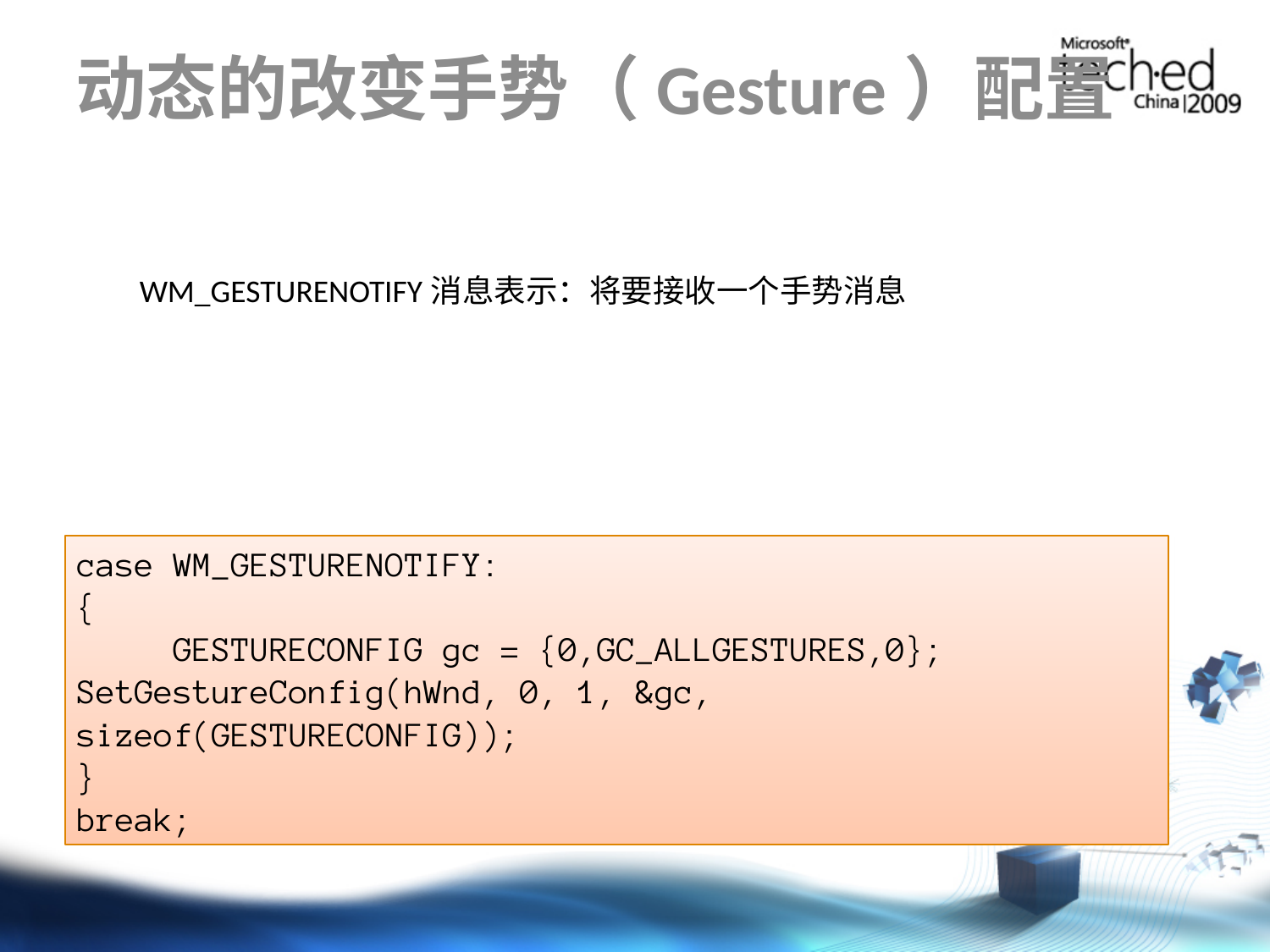

# 动态的改变手势（Gesture）配置
WM_GESTURENOTIFY消息表示：将要接收一个手势消息
case WM_GESTURENOTIFY:
{
     GESTURECONFIG gc = {0,GC_ALLGESTURES,0};
SetGestureConfig(hWnd, 0, 1, &gc,
sizeof(GESTURECONFIG));
}
break;